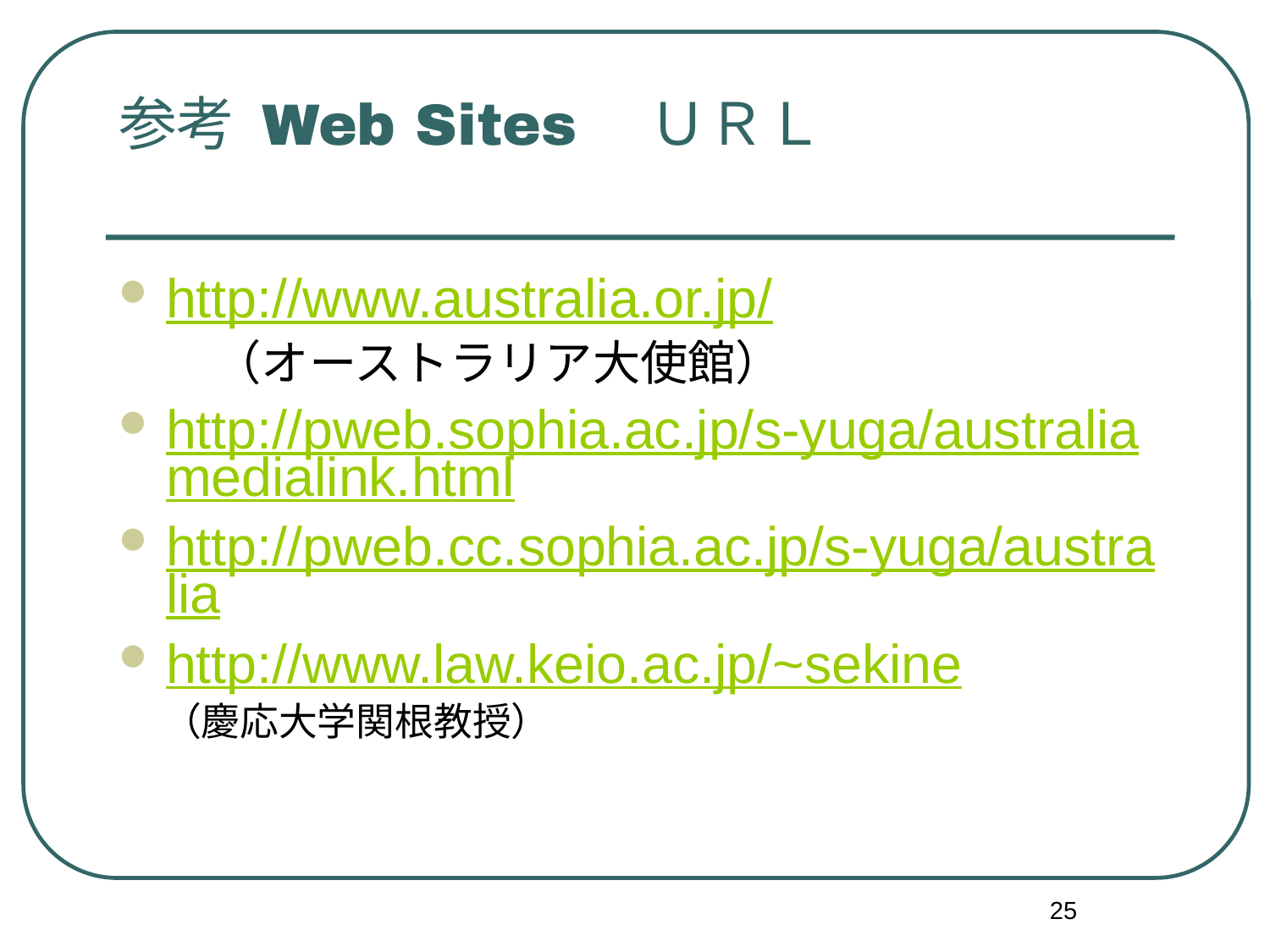

# 参考 Web Sites　ＵＲＬ
http://www.australia.or.jp/
　　（オーストラリア大使館）
http://pweb.sophia.ac.jp/s-yuga/australiamedialink.html
http://pweb.cc.sophia.ac.jp/s-yuga/australia
http://www.law.keio.ac.jp/~sekine
    （慶応大学関根教授）
25